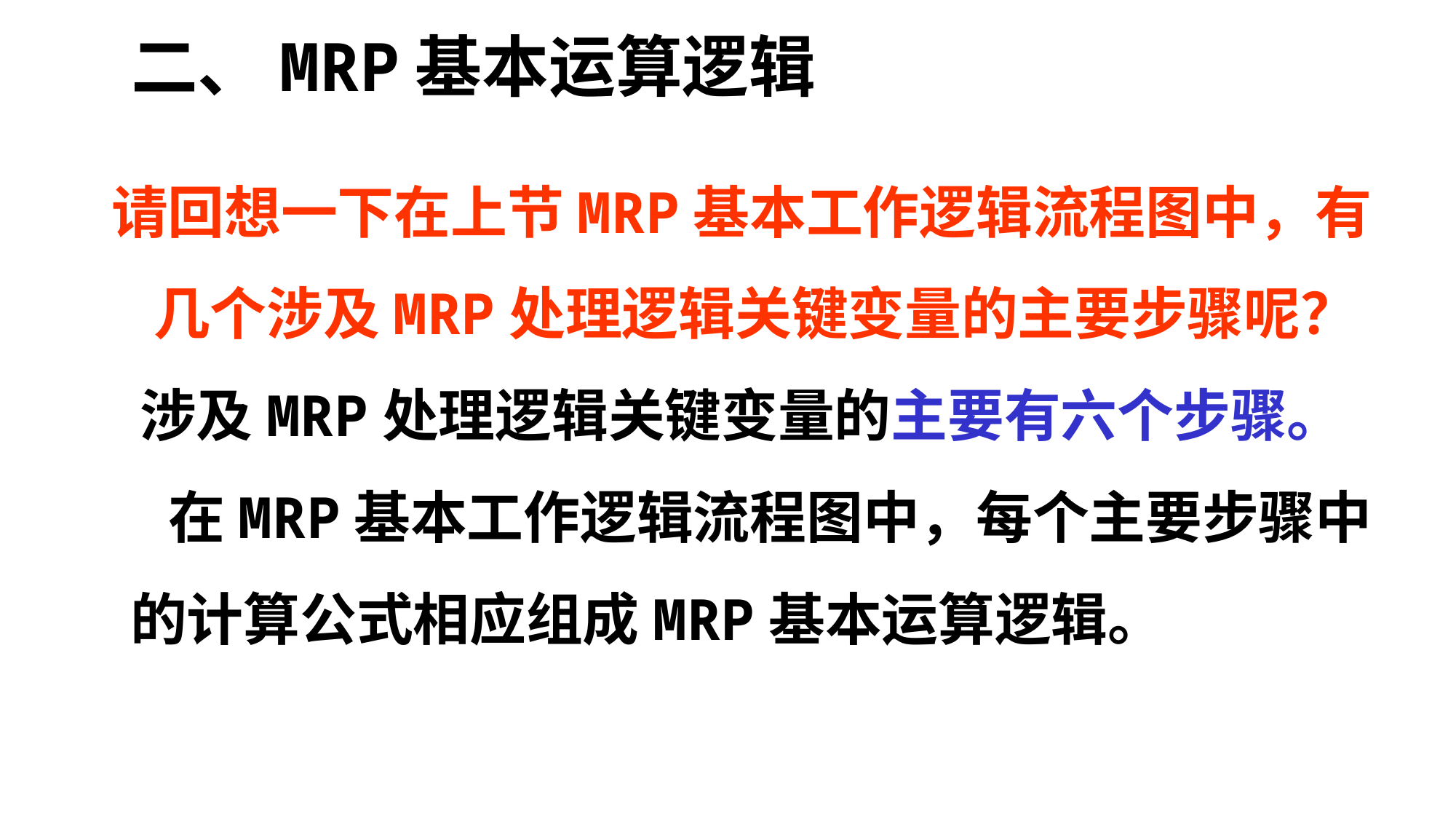

# 二、MRP基本运算逻辑
请回想一下在上节MRP基本工作逻辑流程图中，有几个涉及MRP处理逻辑关键变量的主要步骤呢？
涉及MRP处理逻辑关键变量的主要有六个步骤。
    在MRP基本工作逻辑流程图中，每个主要步骤中的计算公式相应组成MRP基本运算逻辑。